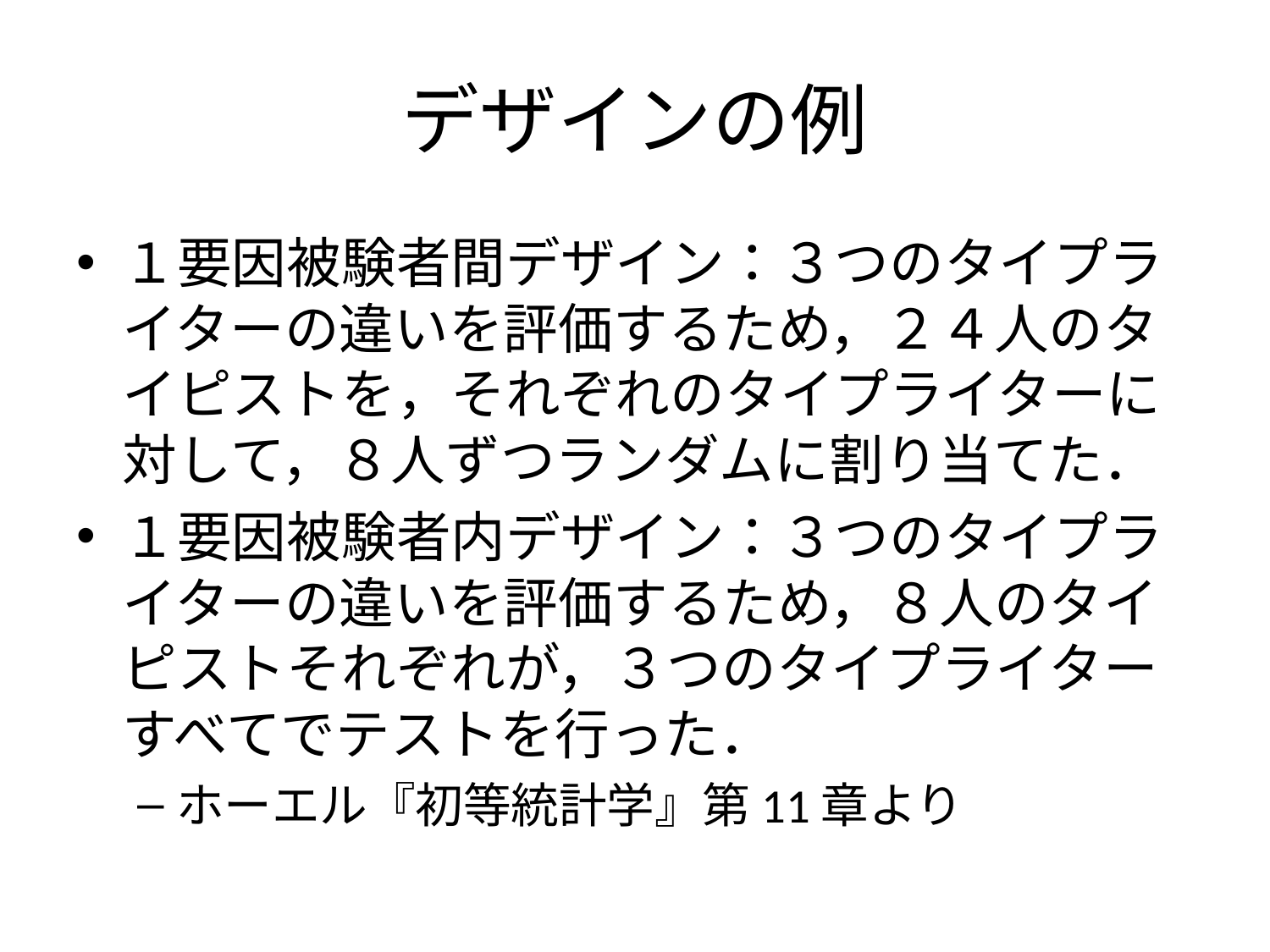

# デザインの例
１要因被験者間デザイン：３つのタイプライターの違いを評価するため，２４人のタイピストを，それぞれのタイプライターに対して，８人ずつランダムに割り当てた．
１要因被験者内デザイン：３つのタイプライターの違いを評価するため，８人のタイピストそれぞれが，３つのタイプライターすべてでテストを行った．
ホーエル『初等統計学』第11章より